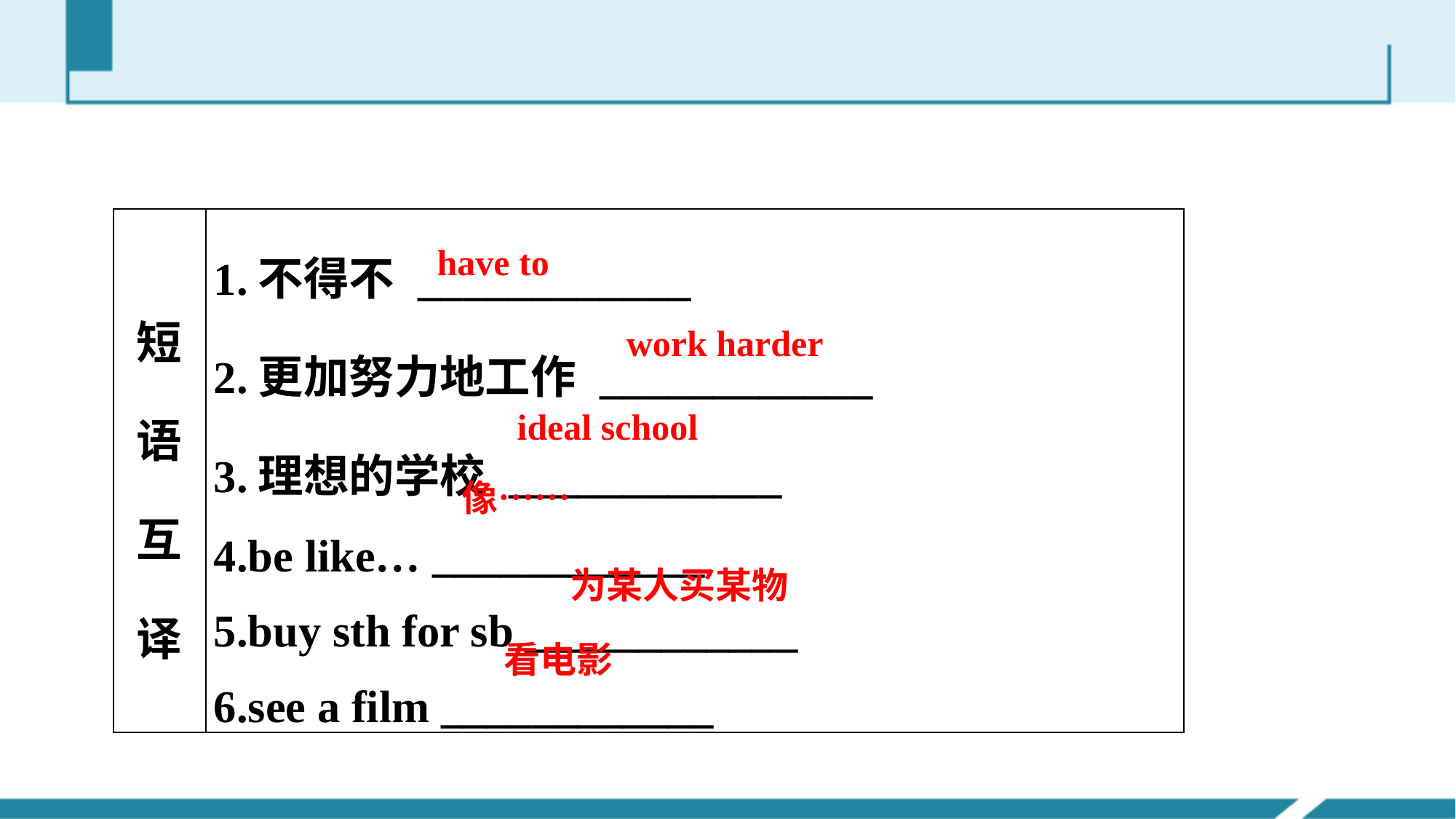

| 短语互译 | 1.不得不 \_\_\_\_\_\_\_\_\_\_\_\_ 2.更加努力地工作 \_\_\_\_\_\_\_\_\_\_\_\_ 3.理想的学校 \_\_\_\_\_\_\_\_\_\_\_\_ 4.be like… \_\_\_\_\_\_\_\_\_\_\_\_ 5.buy sth for sb \_\_\_\_\_\_\_\_\_\_\_\_ 6.see a film \_\_\_\_\_\_\_\_\_\_\_\_ |
| --- | --- |
have to
work harder
ideal school
像……
为某人买某物
看电影